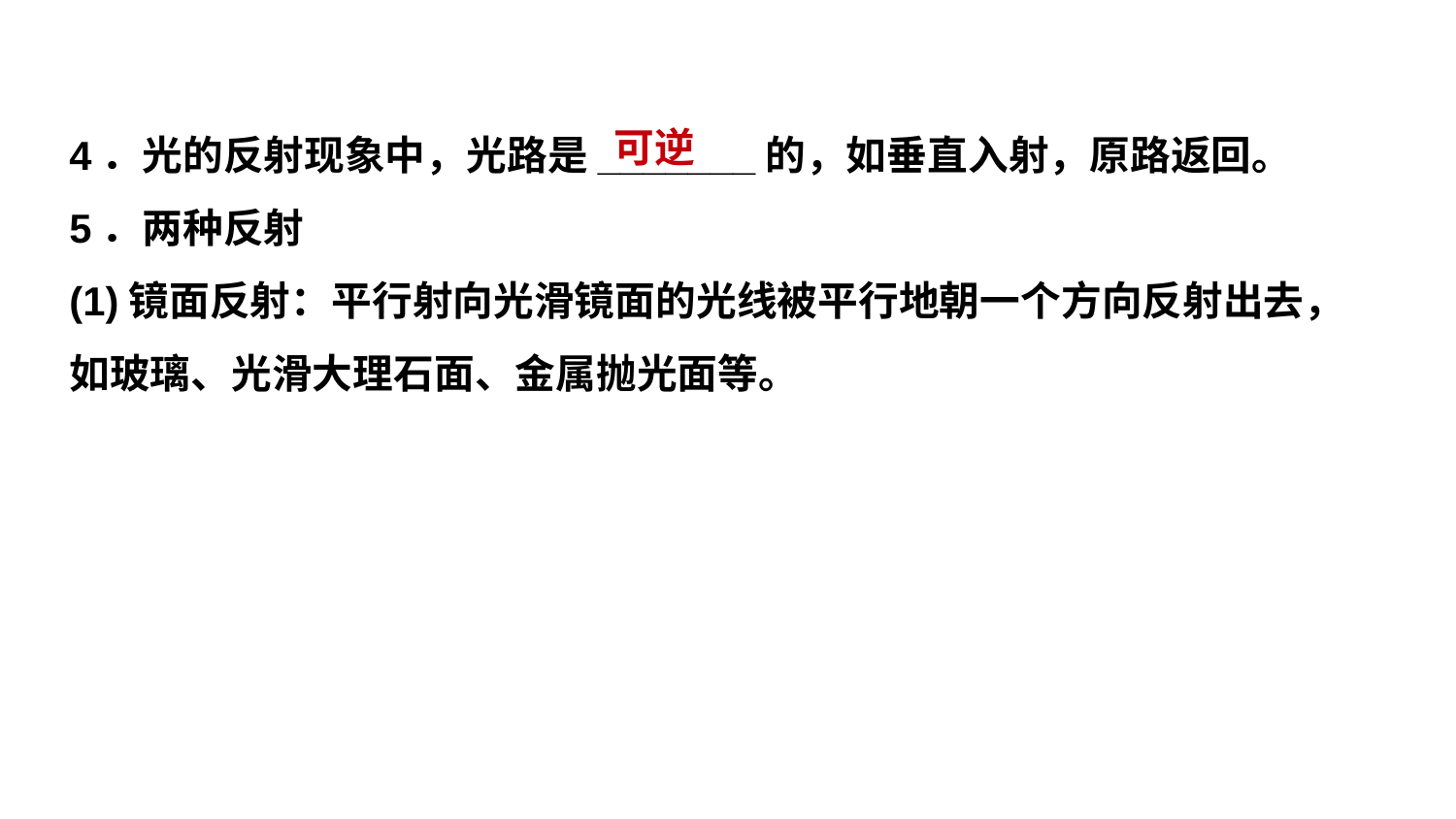

可逆
4．光的反射现象中，光路是_______的，如垂直入射，原路返回。
5．两种反射
(1)镜面反射：平行射向光滑镜面的光线被平行地朝一个方向反射出去，如玻璃、光滑大理石面、金属抛光面等。